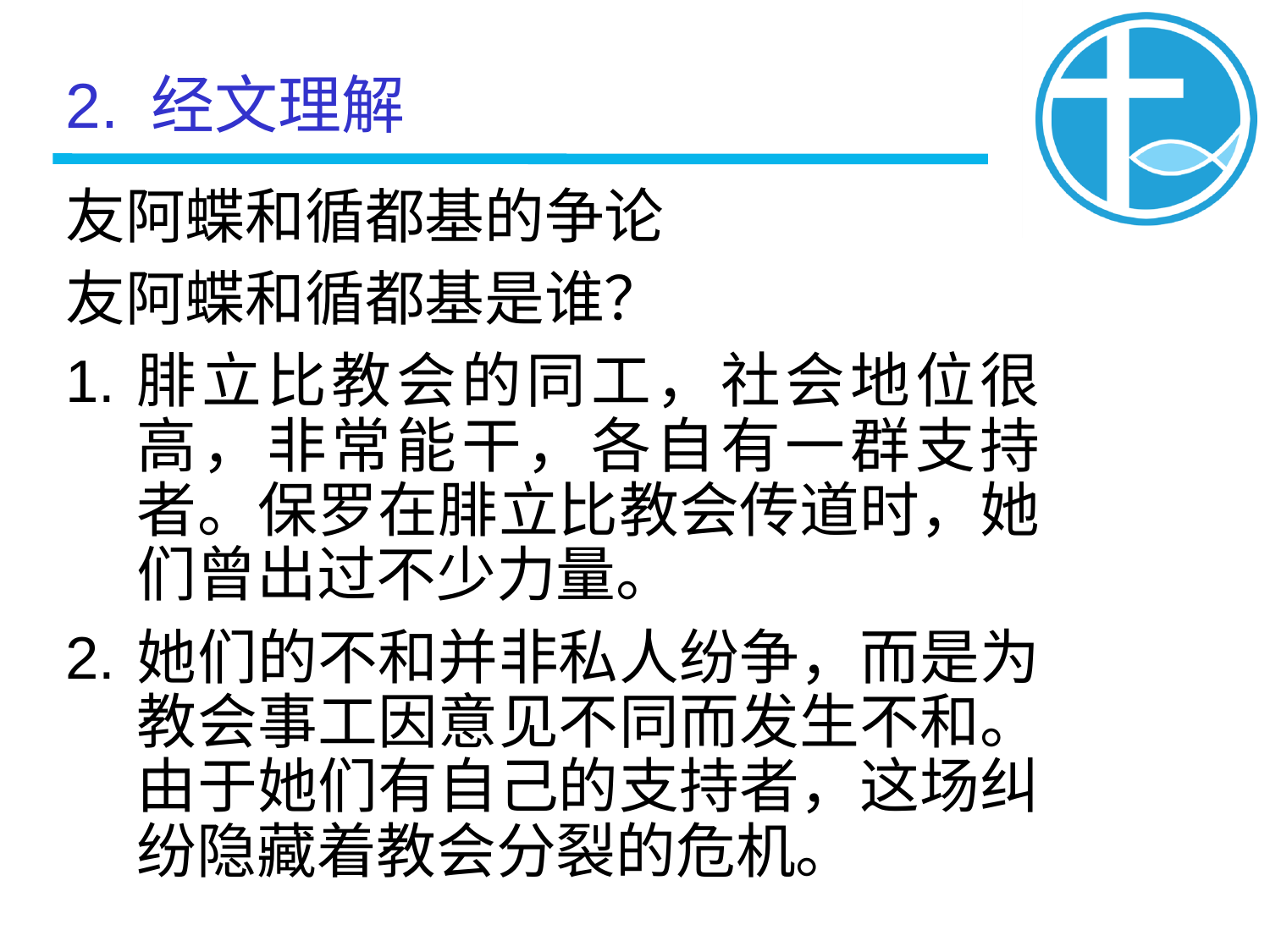

2. 经文理解
友阿蝶和循都基的争论
友阿蝶和循都基是谁？
腓立比教会的同工，社会地位很高，非常能干，各自有一群支持者。保罗在腓立比教会传道时，她们曾出过不少力量。
她们的不和并非私人纷争，而是为教会事工因意见不同而发生不和。由于她们有自己的支持者，这场纠纷隐藏着教会分裂的危机。